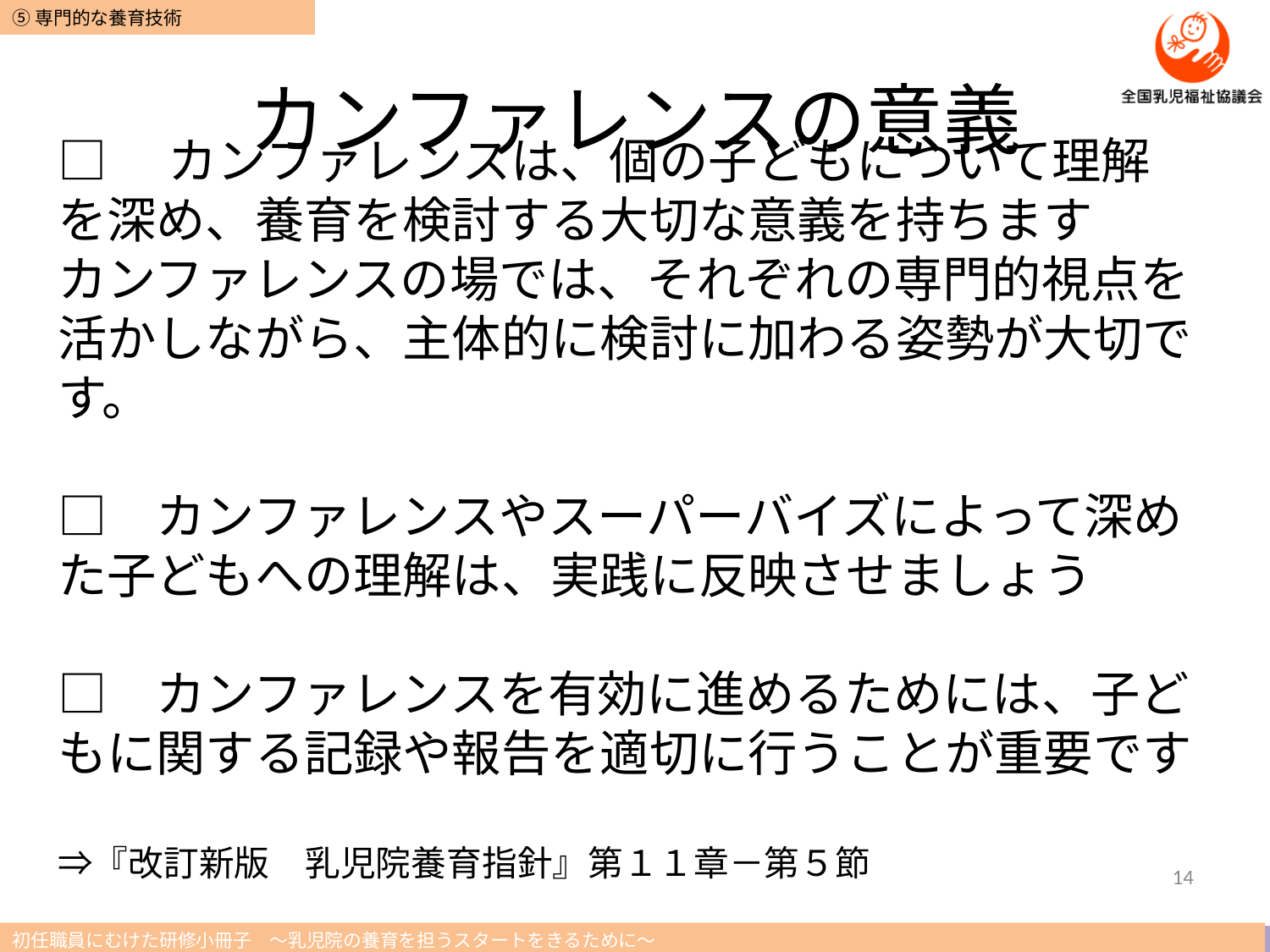

カンファレンスの意義
# □　カンファレンスは、個の子どもについて理解を深め、養育を検討する大切な意義を持ちます カンファレンスの場では、それぞれの専門的視点を活かしながら、主体的に検討に加わる姿勢が大切です。 □　カンファレンスやスーパーバイズによって深めた子どもへの理解は、実践に反映させましょう □　カンファレンスを有効に進めるためには、子どもに関する記録や報告を適切に行うことが重要です ⇒『改訂新版　乳児院養育指針』第１１章－第５節
14